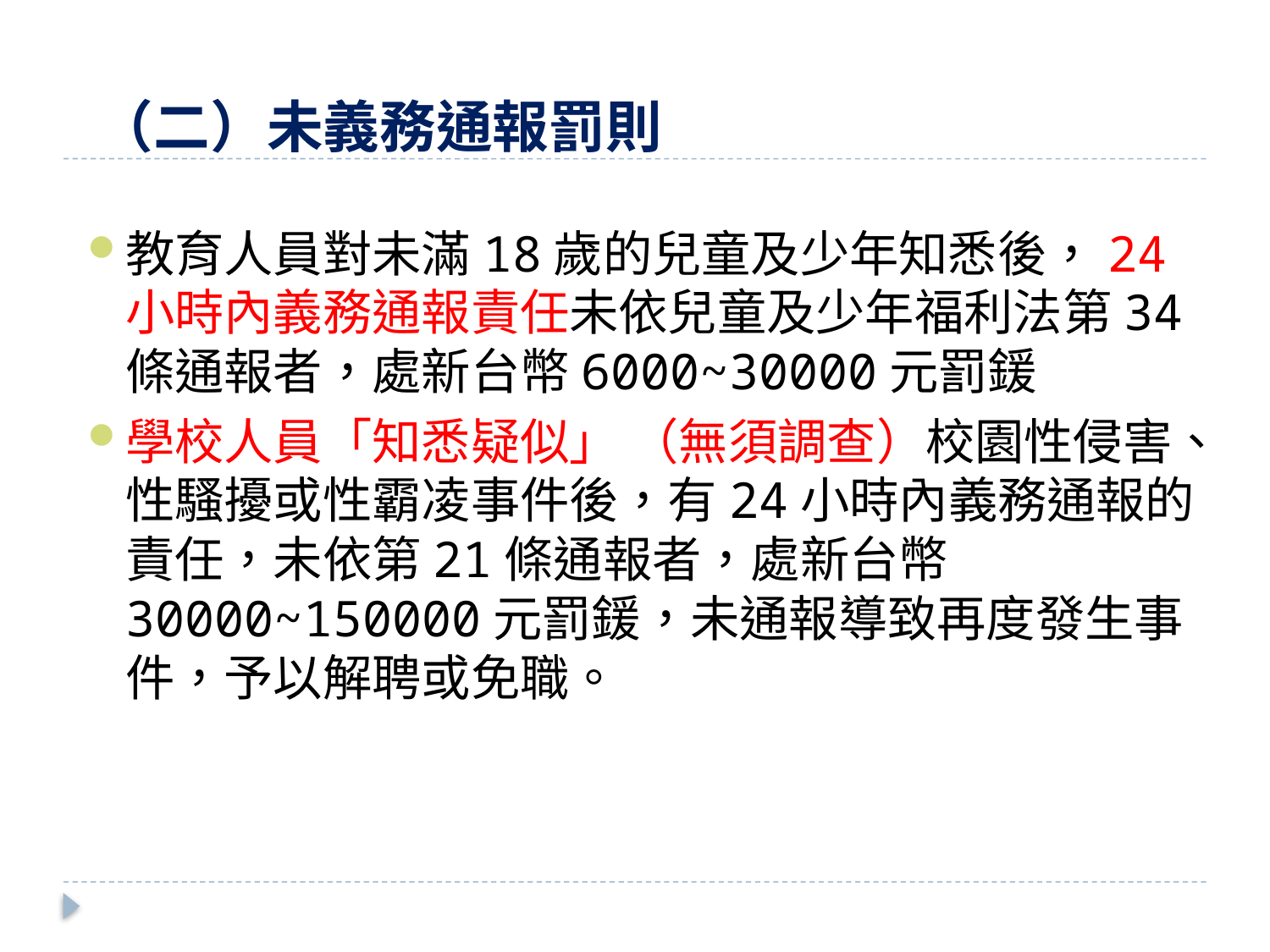

# （二）未義務通報罰則
教育人員對未滿18歲的兒童及少年知悉後，24小時內義務通報責任未依兒童及少年福利法第34條通報者，處新台幣6000~30000元罰鍰
學校人員「知悉疑似」 （無須調查）校園性侵害、性騷擾或性霸凌事件後，有24小時內義務通報的責任，未依第21條通報者，處新台幣30000~150000元罰鍰，未通報導致再度發生事件，予以解聘或免職。